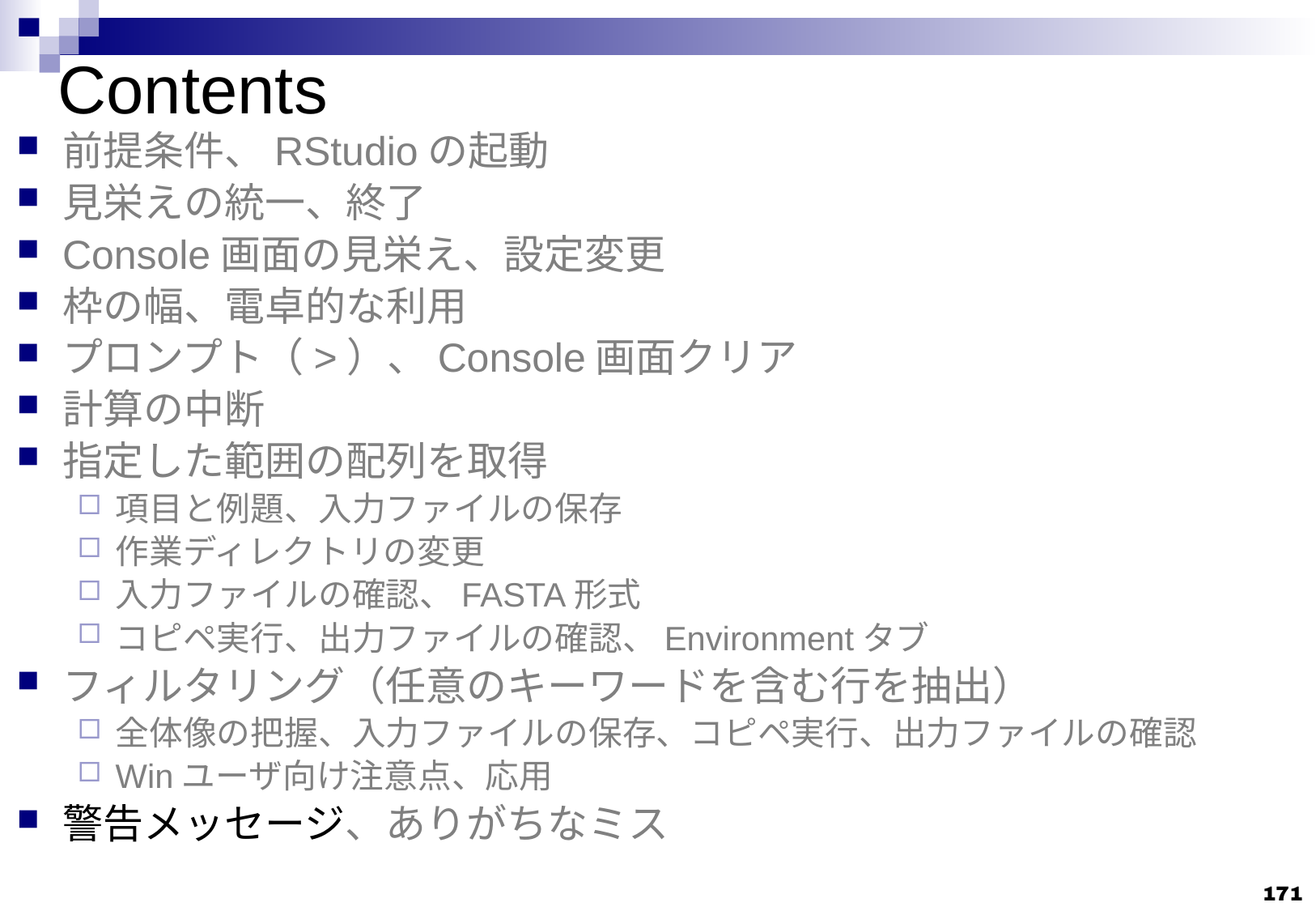

# Contents
前提条件、RStudioの起動
見栄えの統一、終了
Console画面の見栄え、設定変更
枠の幅、電卓的な利用
プロンプト（>）、Console画面クリア
計算の中断
指定した範囲の配列を取得
項目と例題、入力ファイルの保存
作業ディレクトリの変更
入力ファイルの確認、FASTA形式
コピペ実行、出力ファイルの確認、Environmentタブ
フィルタリング（任意のキーワードを含む行を抽出）
全体像の把握、入力ファイルの保存、コピペ実行、出力ファイルの確認
Winユーザ向け注意点、応用
警告メッセージ、ありがちなミス
171